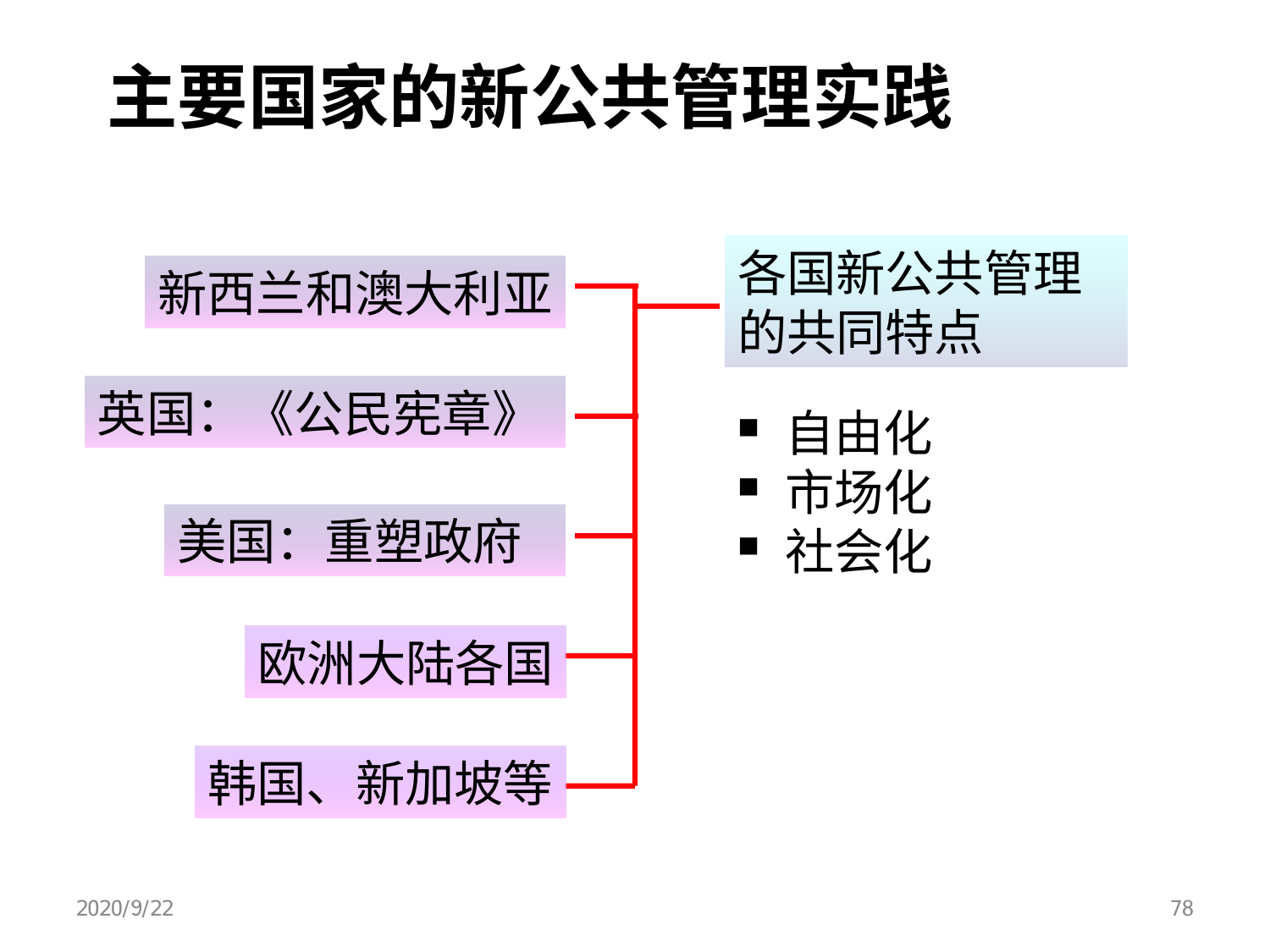

主要国家的新公共管理实践
第三节  新公共管理
各国新公共管理的共同特点
新西兰和澳大利亚

英国：《公民宪章》
自由化
市场化
社会化

美国：重塑政府

欧洲大陆各国

韩国、新加坡等

2020/9/22
78